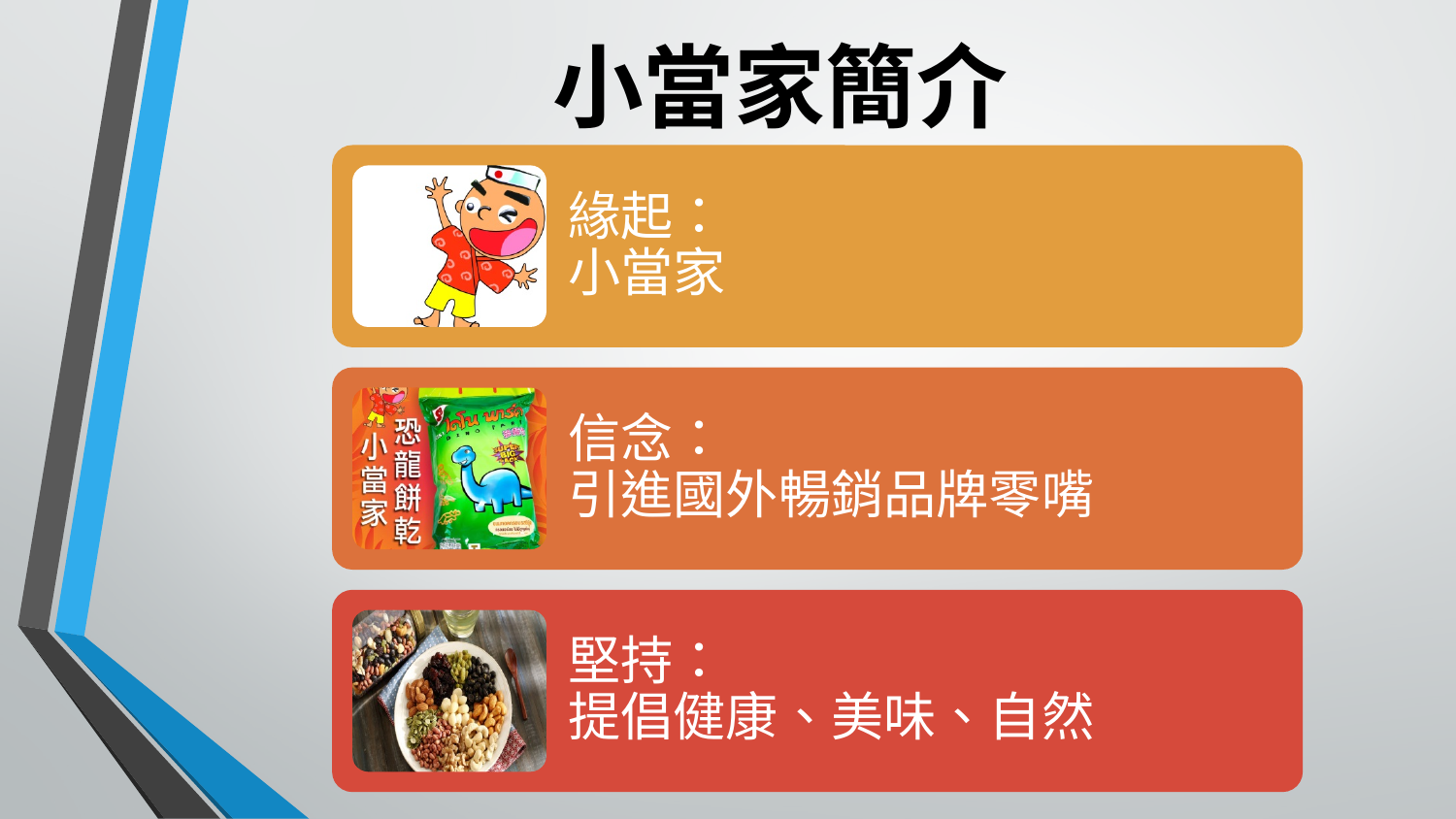

小當家簡介
緣起：
小當家
信念：
引進國外暢銷品牌零嘴
堅持：
提倡健康、美味、自然